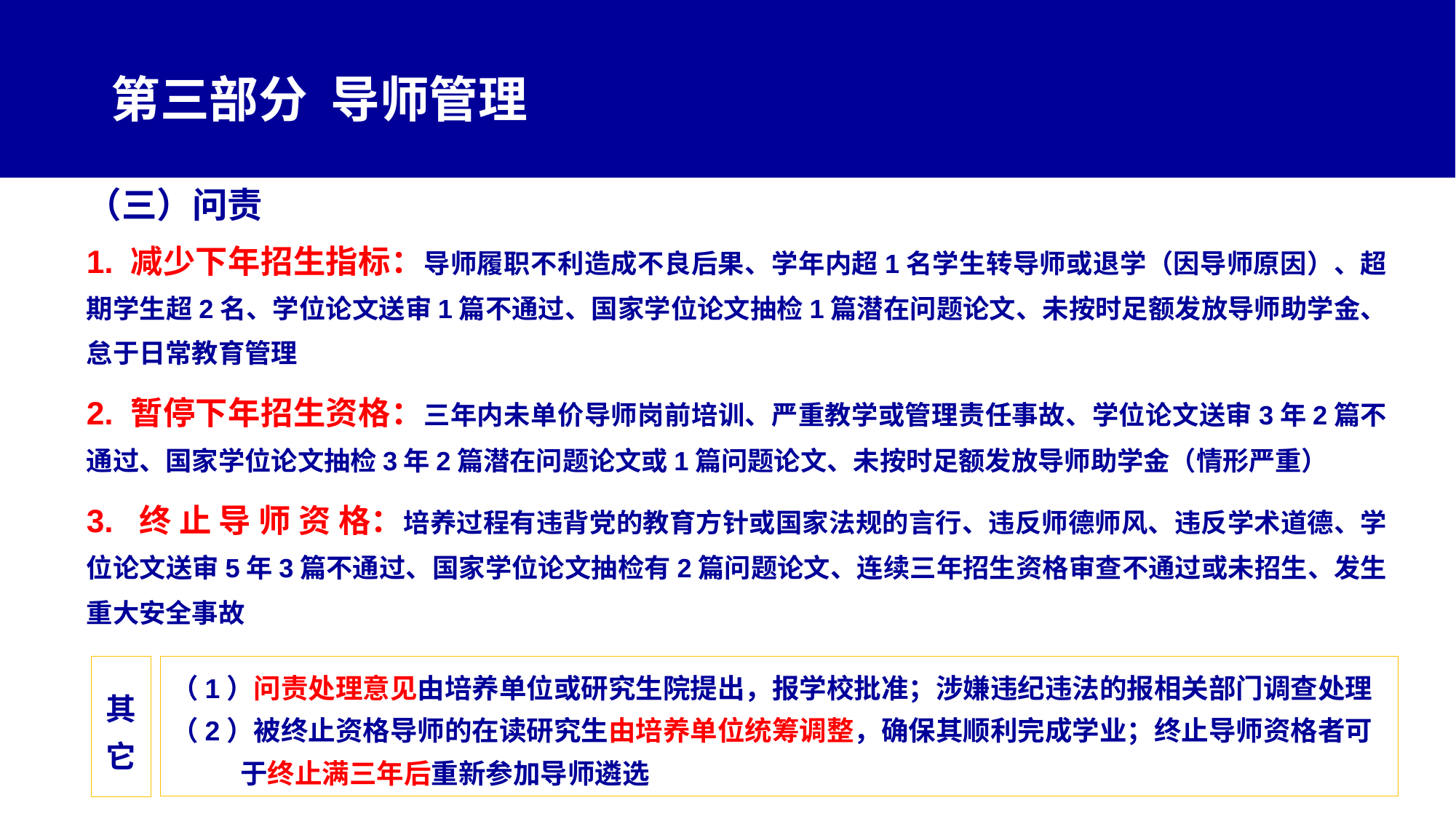

# 第三部分  导师管理
（三）问责
1. 减少下年招生指标：导师履职不利造成不良后果、学年内超1名学生转导师或退学（因导师原因）、超期学生超2名、学位论文送审1篇不通过、国家学位论文抽检1篇潜在问题论文、未按时足额发放导师助学金、怠于日常教育管理
2. 暂停下年招生资格：三年内未单价导师岗前培训、严重教学或管理责任事故、学位论文送审3年2篇不通过、国家学位论文抽检3年2篇潜在问题论文或1篇问题论文、未按时足额发放导师助学金（情形严重）
3.  终 止 导 师 资 格：培养过程有违背党的教育方针或国家法规的言行、违反师德师风、违反学术道德、学位论文送审5年3篇不通过、国家学位论文抽检有2篇问题论文、连续三年招生资格审查不通过或未招生、发生重大安全事故
（1）问责处理意见由培养单位或研究生院提出，报学校批准；涉嫌违纪违法的报相关部门调查处理
（2）被终止资格导师的在读研究生由培养单位统筹调整，确保其顺利完成学业；终止导师资格者可于终止满三年后重新参加导师遴选

其
它